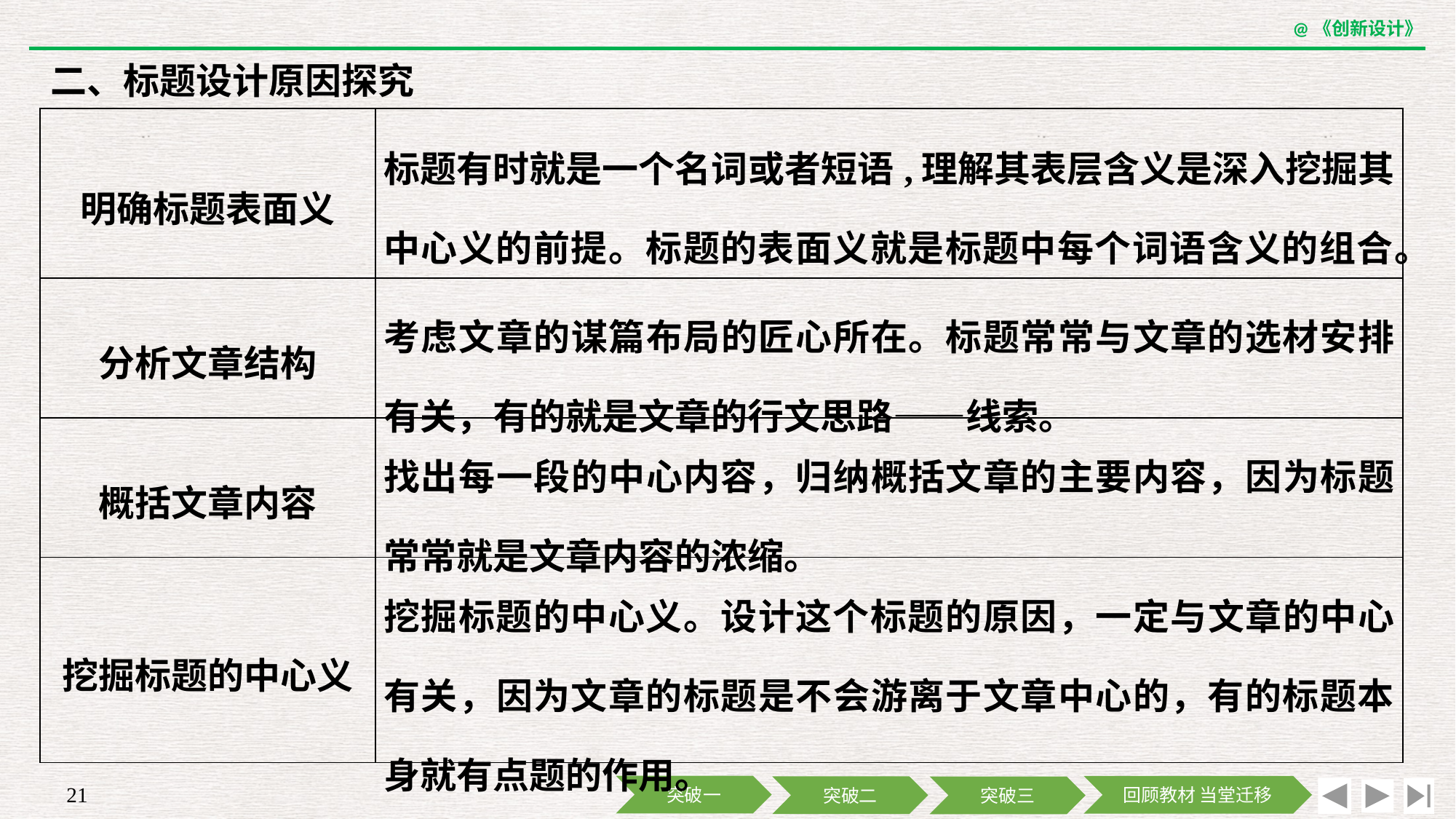

二、标题设计原因探究
| 明确标题表面义 | 标题有时就是一个名词或者短语,理解其表层含义是深入挖掘其中心义的前提。标题的表面义就是标题中每个词语含义的组合。 |
| --- | --- |
| 分析文章结构 | 考虑文章的谋篇布局的匠心所在。标题常常与文章的选材安排有关，有的就是文章的行文思路——线索。 |
| 概括文章内容 | 找出每一段的中心内容，归纳概括文章的主要内容，因为标题常常就是文章内容的浓缩。 |
| 挖掘标题的中心义 | 挖掘标题的中心义。设计这个标题的原因，一定与文章的中心有关，因为文章的标题是不会游离于文章中心的，有的标题本身就有点题的作用。 |